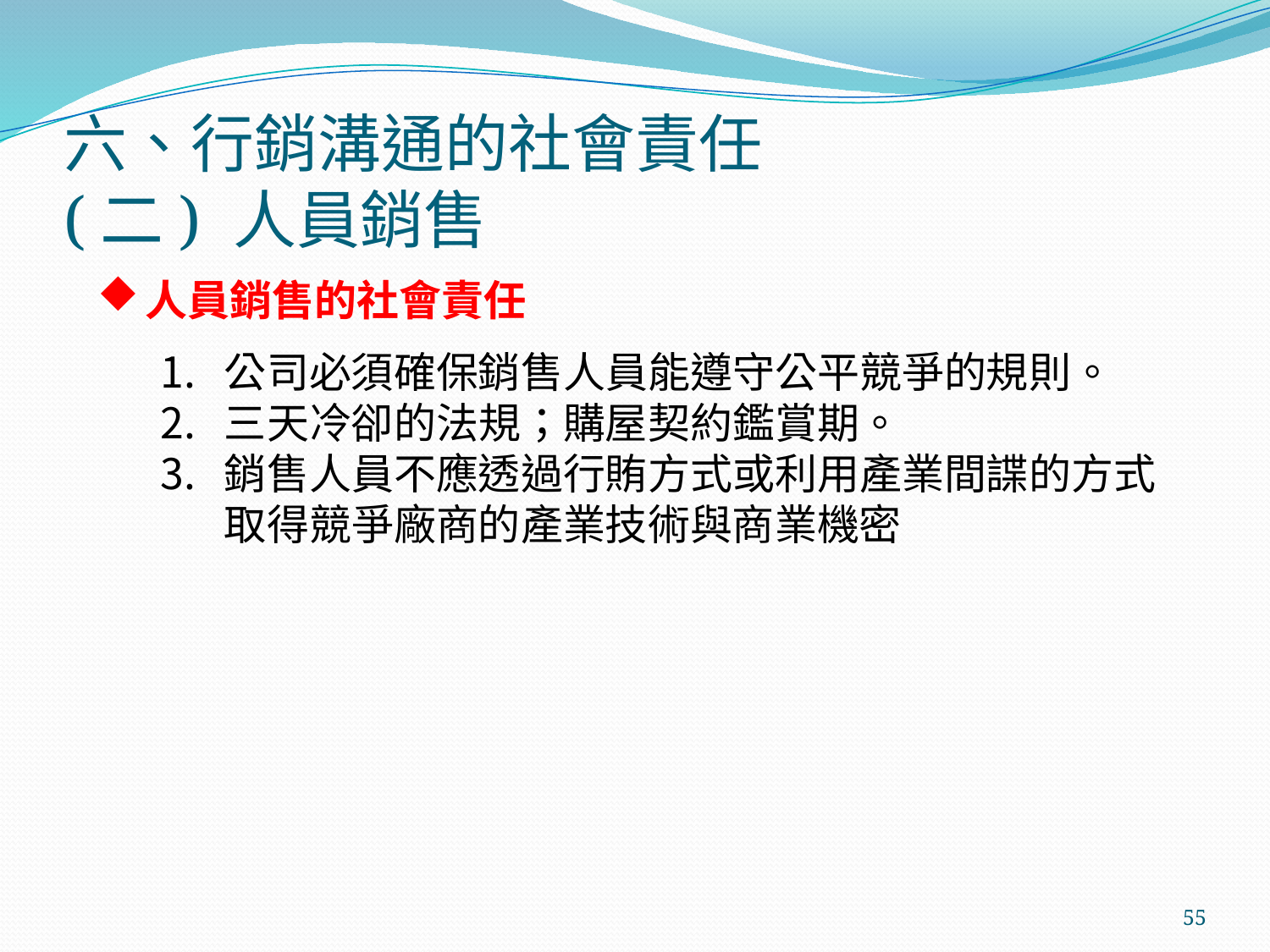

# 六、行銷溝通的社會責任 (二) 人員銷售
人員銷售的社會責任
公司必須確保銷售人員能遵守公平競爭的規則。
三天冷卻的法規；購屋契約鑑賞期。
銷售人員不應透過行賄方式或利用產業間諜的方式取得競爭廠商的產業技術與商業機密
55